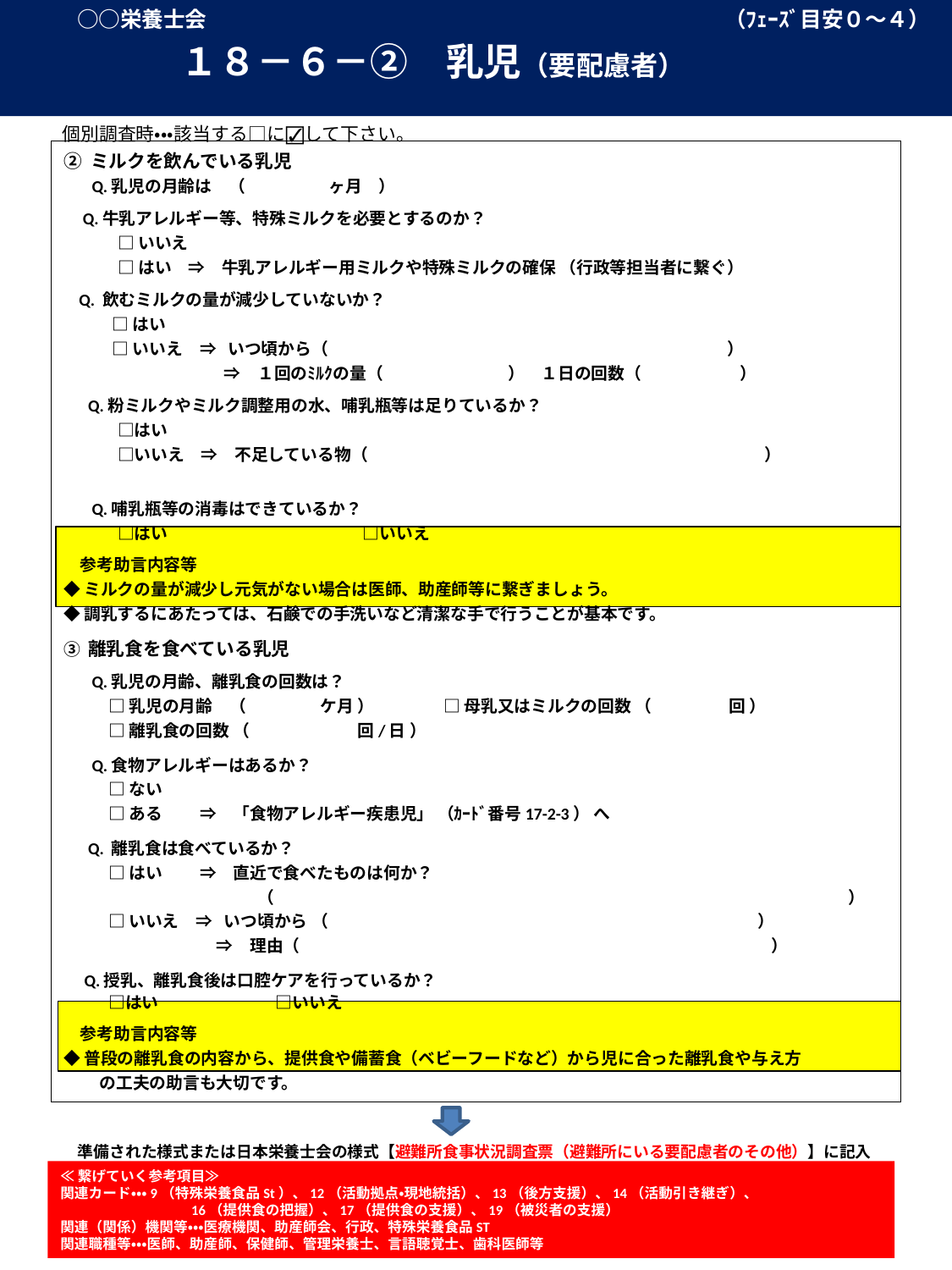

○○栄養士会　　　　　　　　　　　　　　　　　　　　　　　　（ﾌｪｰｽﾞ目安０～４）
　　　　１８－６－②　乳児（要配慮者）
個別調査時・・・該当する□に☑して下さい。
② ミルクを飲んでいる乳児
　  Q.乳児の月齢は　（　　　　　ヶ月　）
     Q.牛乳アレルギー等、特殊ミルクを必要とするのか？
　　 　□ いいえ
　　 　□ はい　⇒　牛乳アレルギー用ミルクや特殊ミルクの確保 （行政等担当者に繋ぐ）
    Q. 飲むミルクの量が減少していないか？
　　    □ はい
　   　 □ いいえ　⇒   いつ頃から（　　　　　　　　　　　　　　　　　　　　　　  　  ）
　 　　　 　　　　     ⇒　１回のﾐﾙｸの量（　　　  　　　　）　１日の回数（　　　    　　）
　 Q.粉ミルクやミルク調整用の水、哺乳瓶等は足りているか？
　　 　□はい
　　 　□いいえ　⇒　不足している物（　　　　　　　　　　　　　           　　　　　　　　 ）
　  Q.哺乳瓶等の消毒はできているか？
　　 　□はい   　　　　　　　　　　　□いいえ

　参考助言内容等
◆ミルクの量が減少し元気がない場合は医師、助産師等に繋ぎましょう。
◆調乳するにあたっては、石鹸での手洗いなど清潔な手で行うことが基本です。
③ 離乳食を食べている乳児
　  Q.乳児の月齢、離乳食の回数は？
　 　  □ 乳児の月齢　（　　　  　ケ月 ）　　     　□ 母乳又はミルクの回数 （　  　     　回 ）
　   　□ 離乳食の回数 （　　　　  　　回/日 ）
　  Q.食物アレルギーはあるか？
　　   □ ない
　   　□ ある　　 ⇒　「食物アレルギー疾患児」 （ｶｰﾄﾞ番号17-2-3） へ
　 Q. 離乳食は食べているか？
　   　□ はい　　 ⇒　直近で食べたものは何か？
　     　　　　　　　  　　（　　　　　　　　　　　　　　　　　　　　　　      　　　　　　　　　　　）
　   　□ いいえ　⇒   いつ頃から （　　　　　　　　　        　　　　　　　　　　　　　  　  ）
　　　　 　　　　    ⇒　理由（　　　　　　　　　　　　　　　　　　　　　　　　　　 　　）
　Q.授乳、離乳食後は口腔ケアを行っているか？
　 　  □はい                      　　□いいえ

　参考助言内容等
◆普段の離乳食の内容から、提供食や備蓄食（ベビーフードなど）から児に合った離乳食や与え方
　     の工夫の助言も大切です。

準備された様式または日本栄養士会の様式【避難所食事状況調査票（避難所にいる要配慮者のその他）】に記入
≪繋げていく参考項目≫
関連カード・・・9（特殊栄養食品St）、12（活動拠点・現地統括）、13（後方支援）、14（活動引き継ぎ）、
　　　　　　　　　16（提供食の把握）、17（提供食の支援）、19（被災者の支援）
関連（関係）機関等・・・医療機関、助産師会、行政、特殊栄養食品ST
関連職種等・・・医師、助産師、保健師、管理栄養士、言語聴覚士、歯科医師等
37